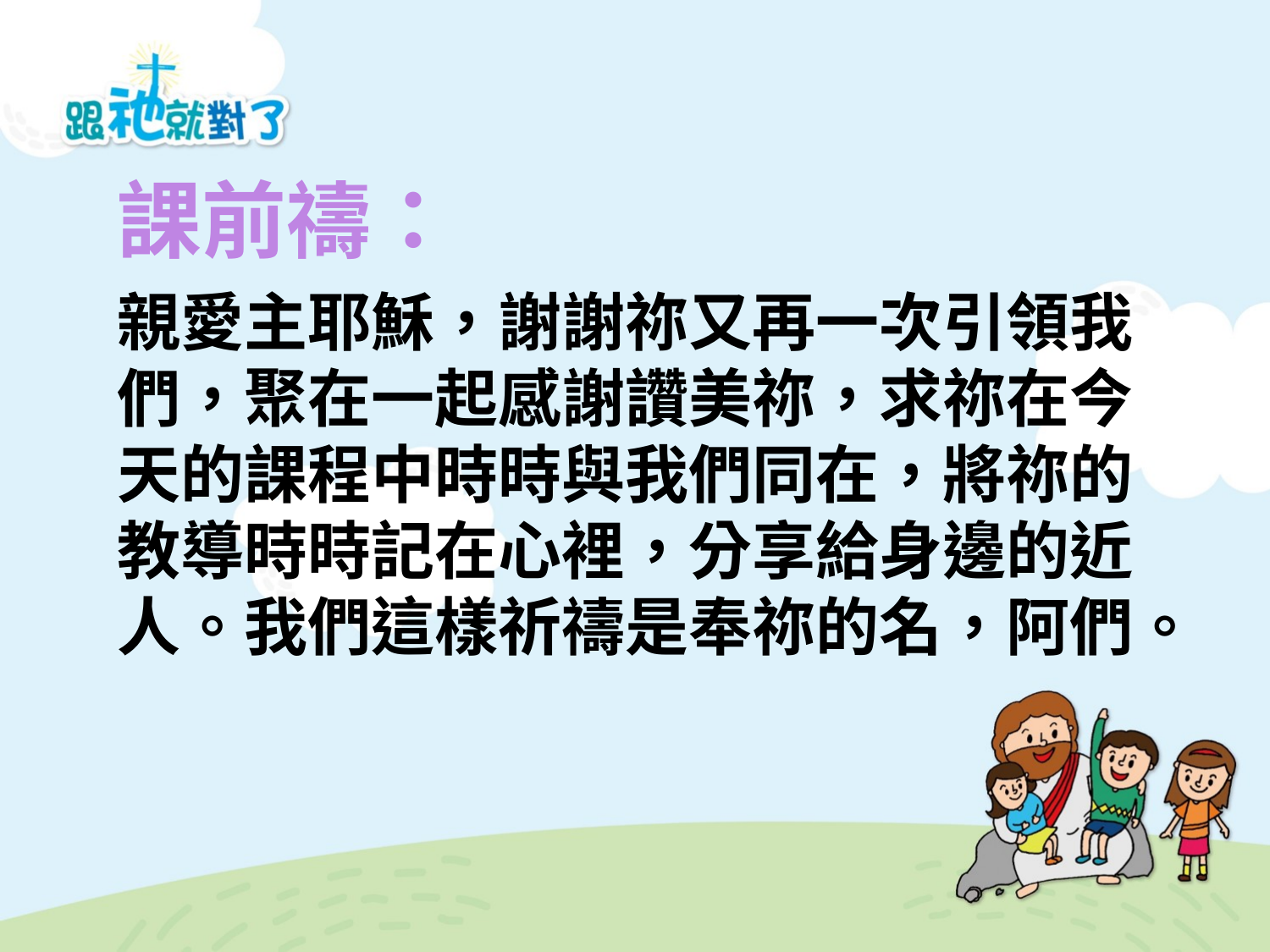

課前禱：
親愛主耶穌，謝謝祢又再一次引領我們，聚在一起感謝讚美祢，求祢在今天的課程中時時與我們同在，將祢的教導時時記在心裡，分享給身邊的近人。我們這樣祈禱是奉祢的名，阿們。